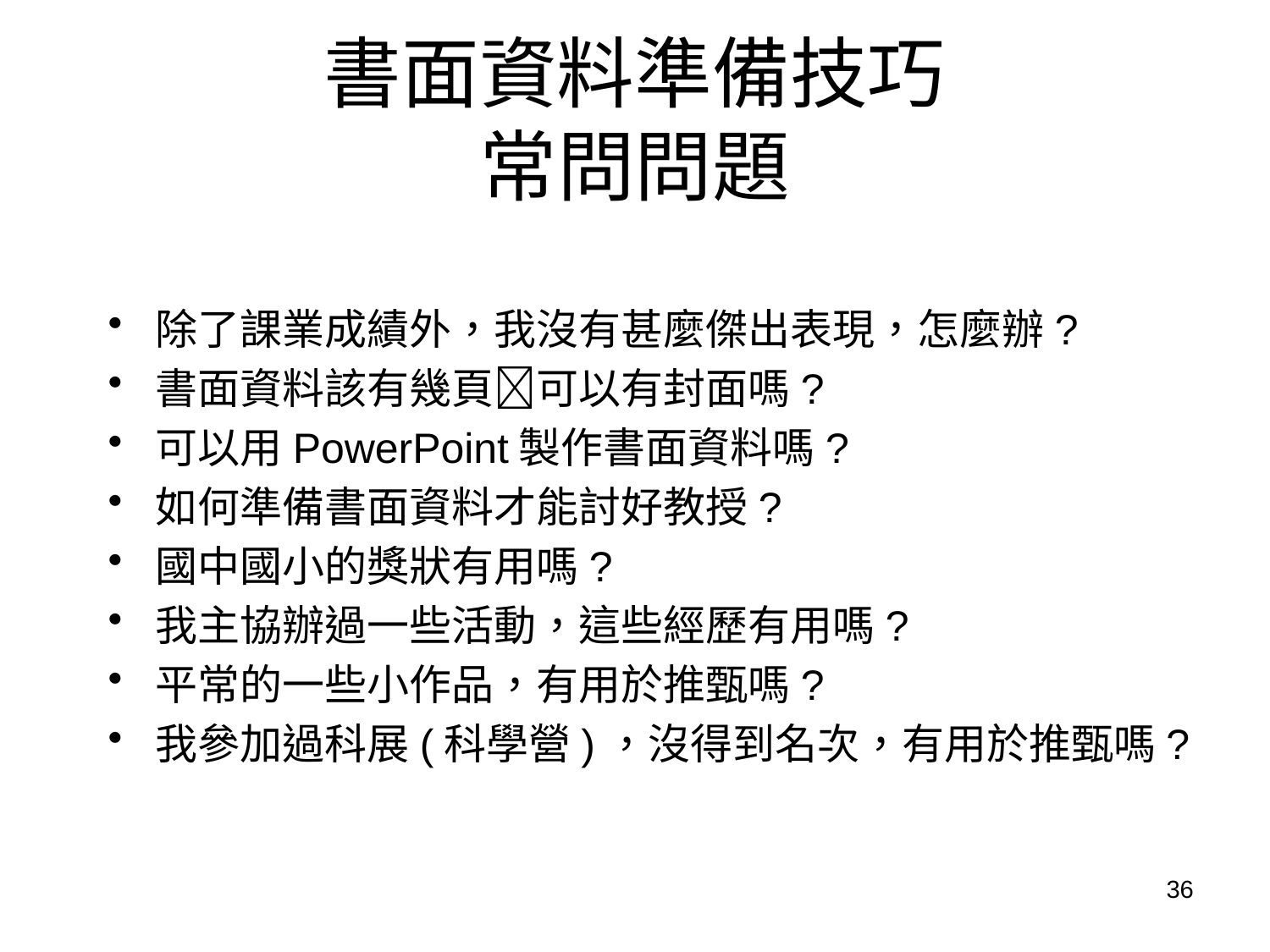

# 書面資料準備技巧 常問問題
除了課業成績外，我沒有甚麼傑出表現，怎麼辦?
書面資料該有幾頁?可以有封面嗎?
可以用PowerPoint製作書面資料嗎?
如何準備書面資料才能討好教授?
國中國小的獎狀有用嗎?
我主協辦過一些活動，這些經歷有用嗎?
平常的一些小作品，有用於推甄嗎?
我參加過科展(科學營)，沒得到名次，有用於推甄嗎?

36